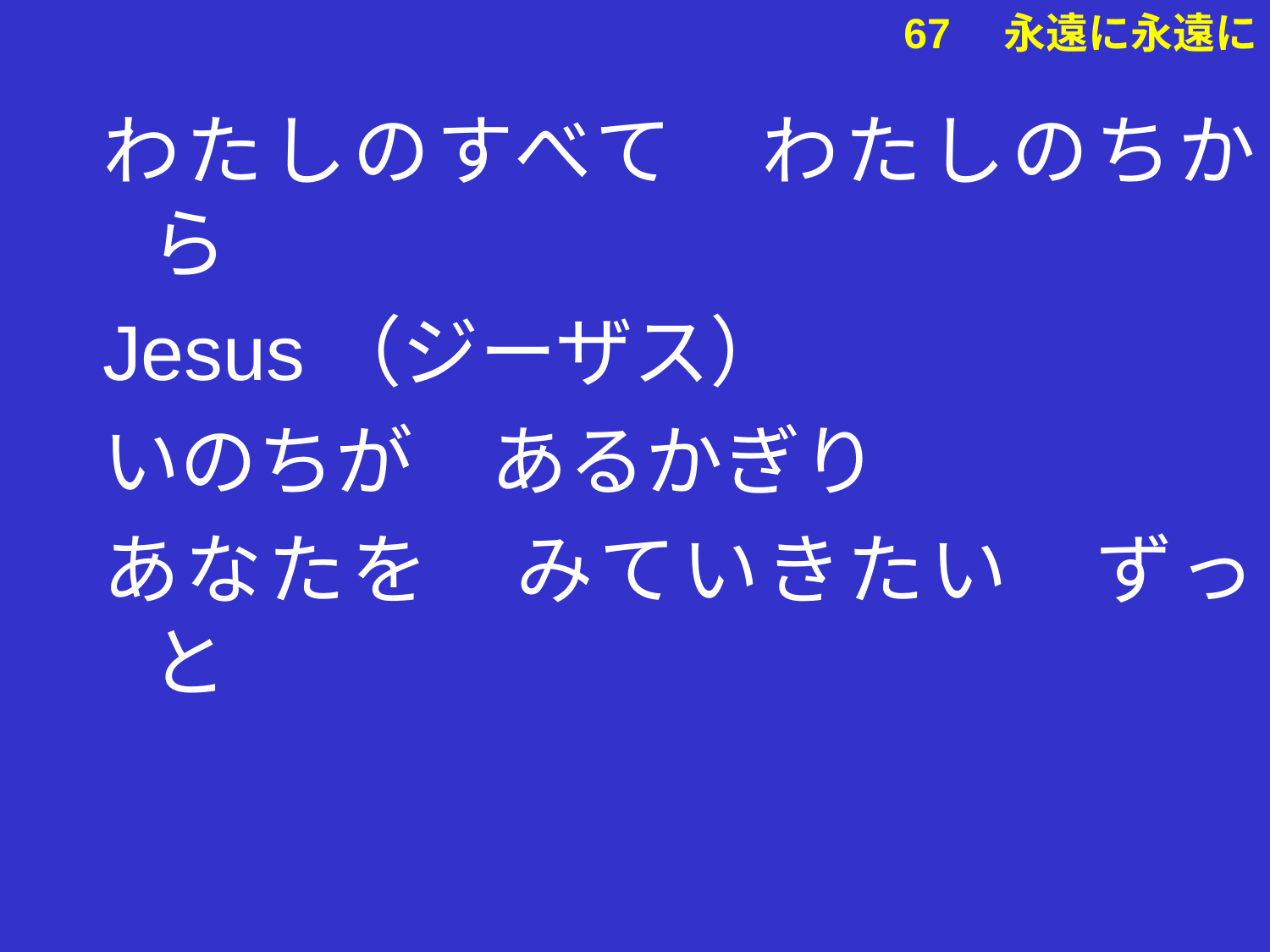

わたしのすべて　わたしのちから
Jesus（ジーザス）
いのちが　あるかぎり
あなたを　みていきたい　ずっと
# 67　永遠に永遠に